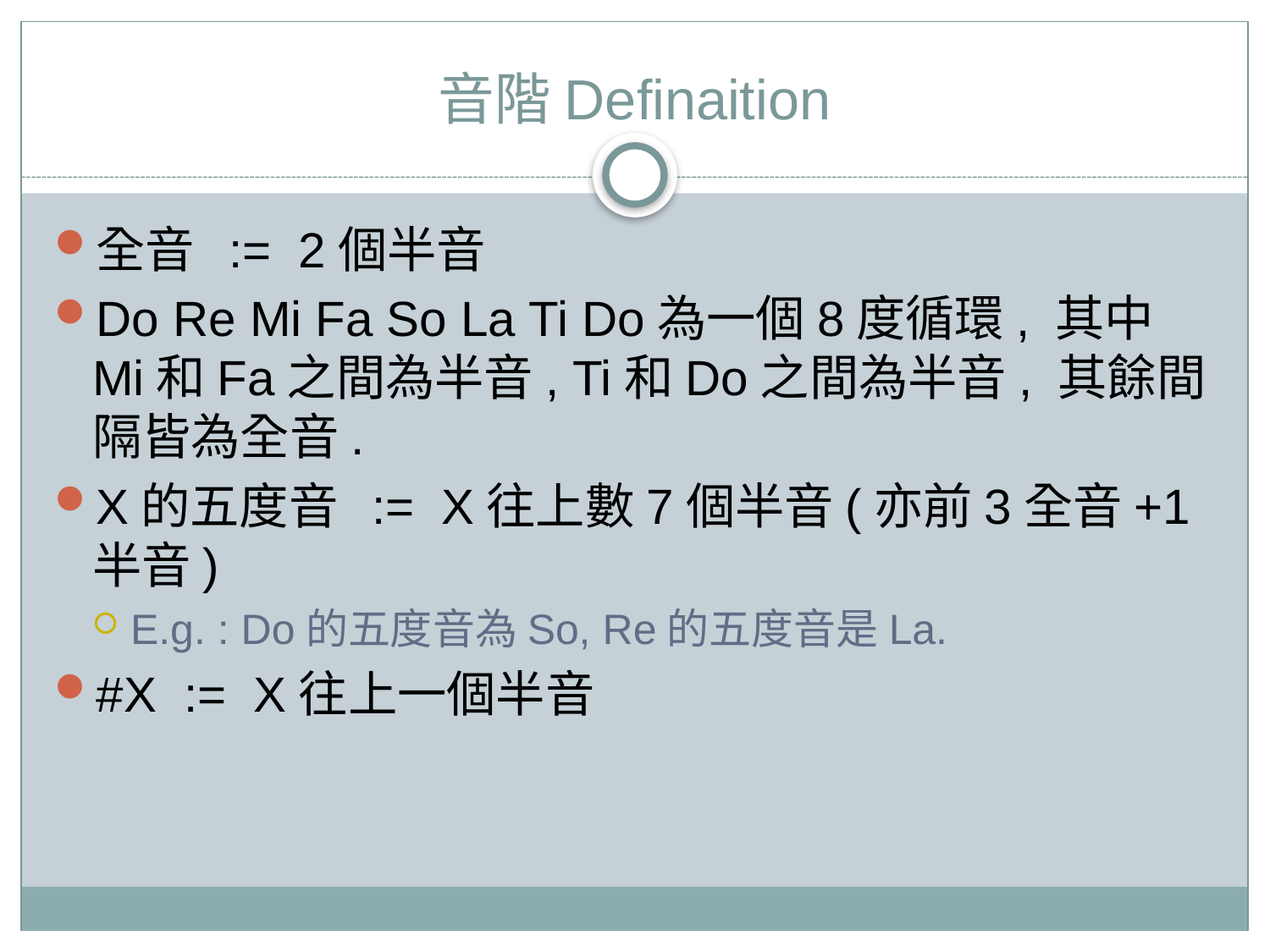

# 音階Definaition
全音  :=  2個半音
Do Re Mi Fa So La Ti Do為一個8度循環, 其中Mi和Fa之間為半音, Ti和Do之間為半音, 其餘間隔皆為全音.
X的五度音  :=  X往上數7個半音(亦前3全音+1半音)
E.g. : Do的五度音為So, Re的五度音是La.
#X  :=  X往上一個半音